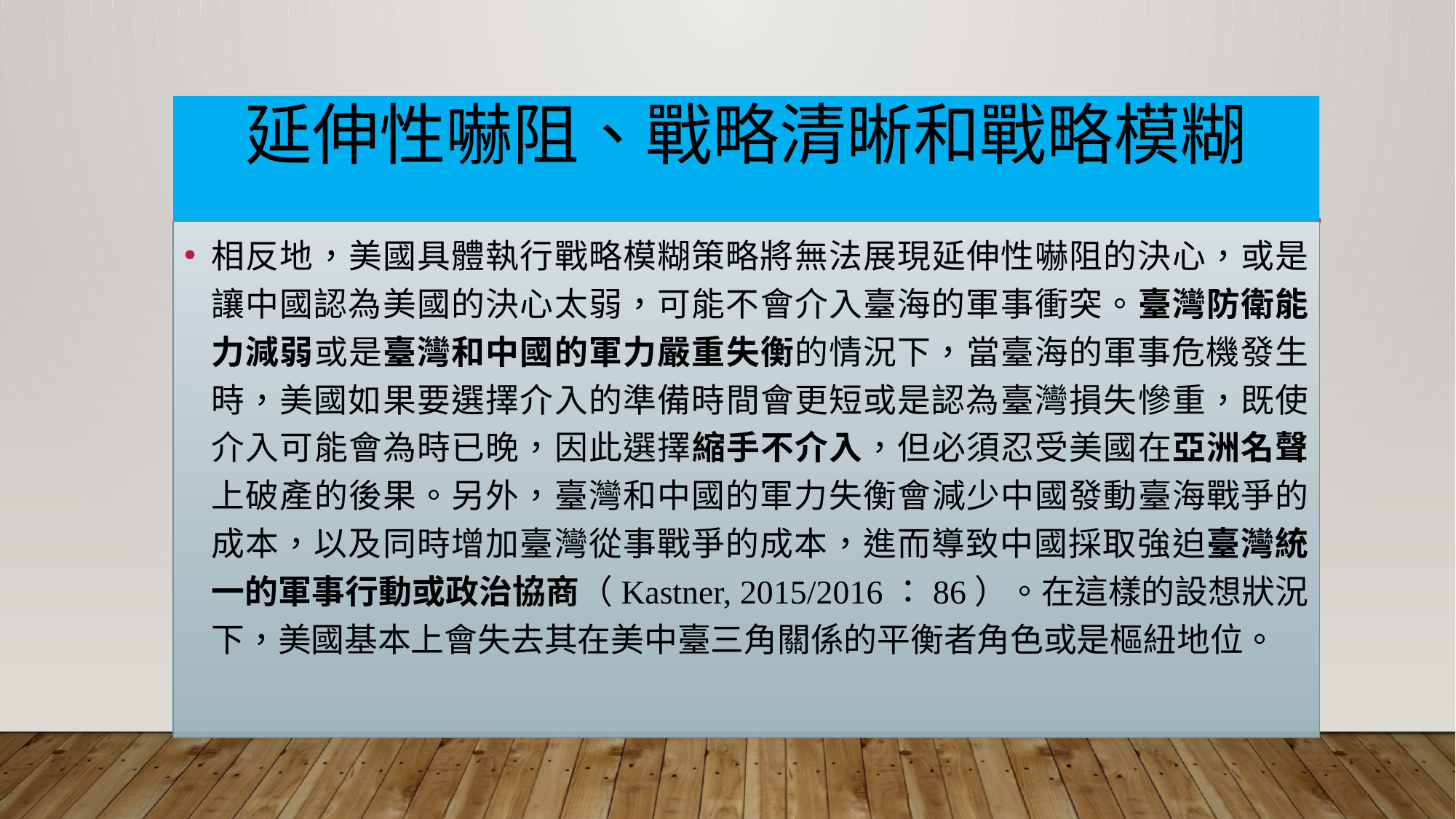

# 延伸性嚇阻、戰略清晰和戰略模糊
相反地，美國具體執行戰略模糊策略將無法展現延伸性嚇阻的決心，或是讓中國認為美國的決心太弱，可能不會介入臺海的軍事衝突。臺灣防衛能力減弱或是臺灣和中國的軍力嚴重失衡的情況下，當臺海的軍事危機發生時，美國如果要選擇介入的準備時間會更短或是認為臺灣損失慘重，既使介入可能會為時已晚，因此選擇縮手不介入，但必須忍受美國在亞洲名聲上破產的後果。另外，臺灣和中國的軍力失衡會減少中國發動臺海戰爭的成本，以及同時增加臺灣從事戰爭的成本，進而導致中國採取強迫臺灣統一的軍事行動或政治協商（Kastner, 2015/2016：86）。在這樣的設想狀況下，美國基本上會失去其在美中臺三角關係的平衡者角色或是樞紐地位。